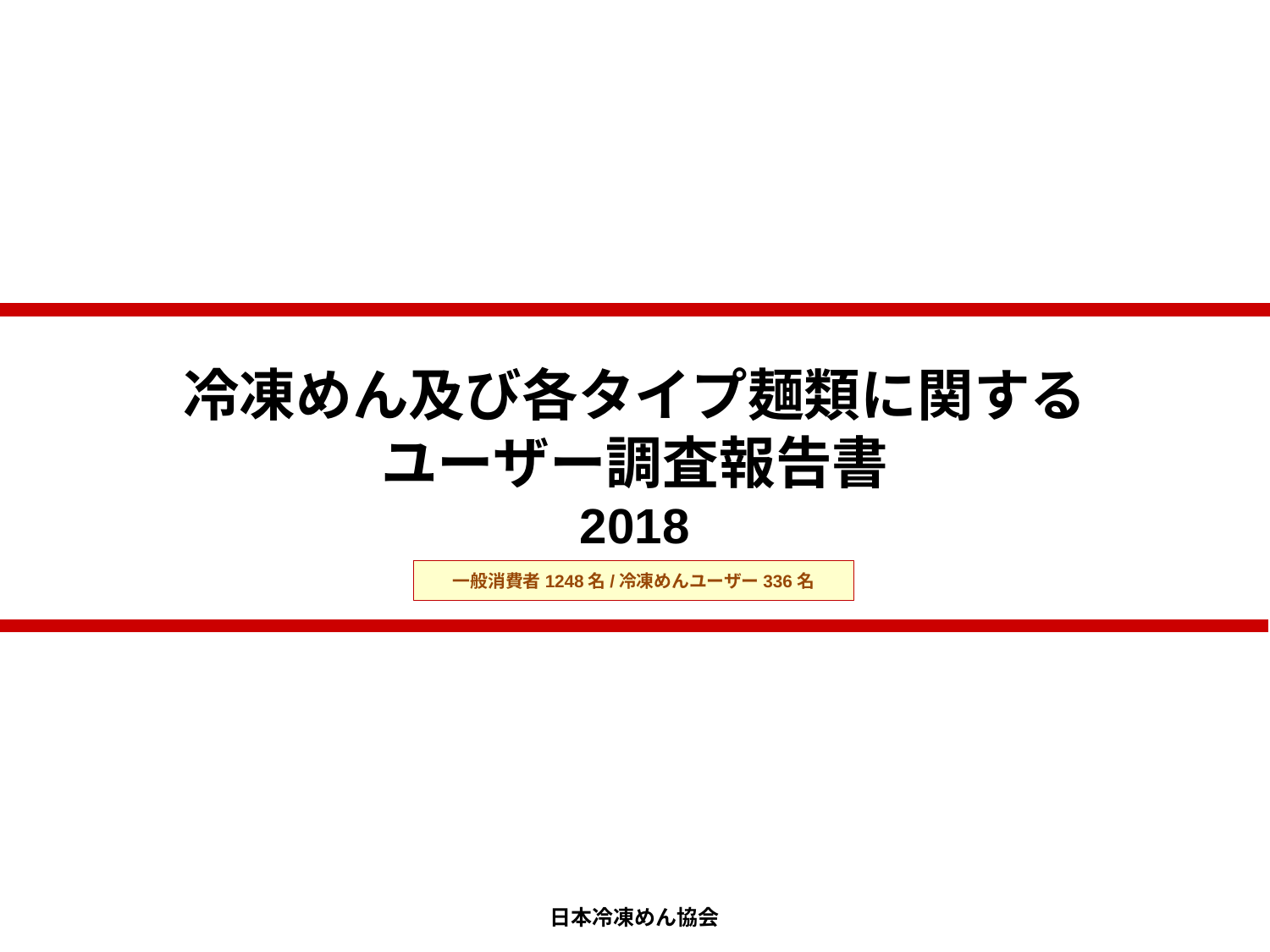

# 冷凍めん及び各タイプ麺類に関する ユーザー調査報告書 2018
一般消費者1248名/冷凍めんユーザー336名
日本冷凍めん協会